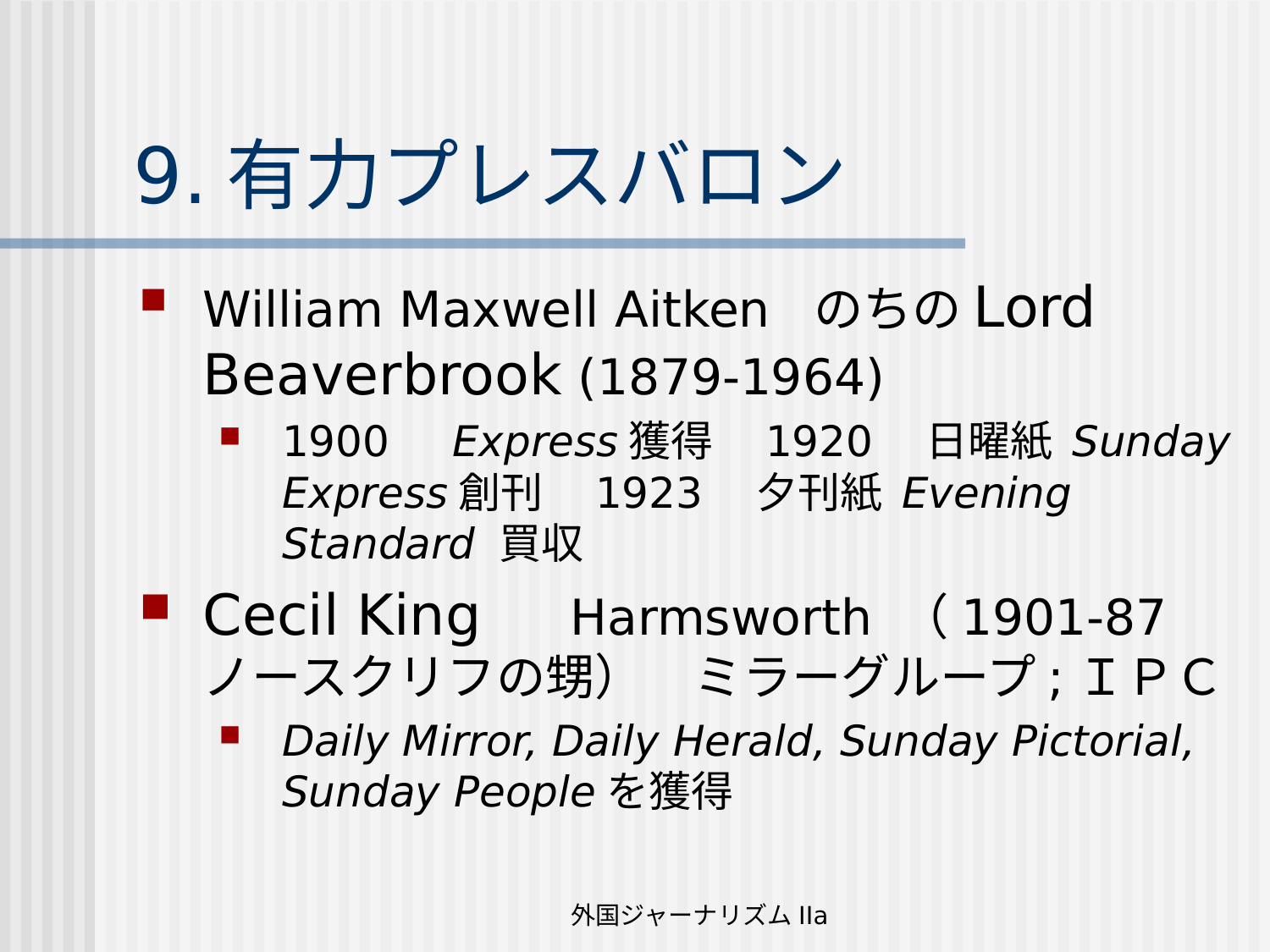

# 9.有力プレスバロン
William Maxwell Aitken  のちのLord Beaverbrook (1879-1964)
1900　Express獲得　1920　日曜紙 Sunday Express創刊　1923　夕刊紙 Evening Standard 買収
Cecil King 　Harmsworth （1901-87ノースクリフの甥）　ミラーグループ;ＩＰＣ
Daily Mirror, Daily Herald, Sunday Pictorial, Sunday Peopleを獲得
外国ジャーナリズムIIa